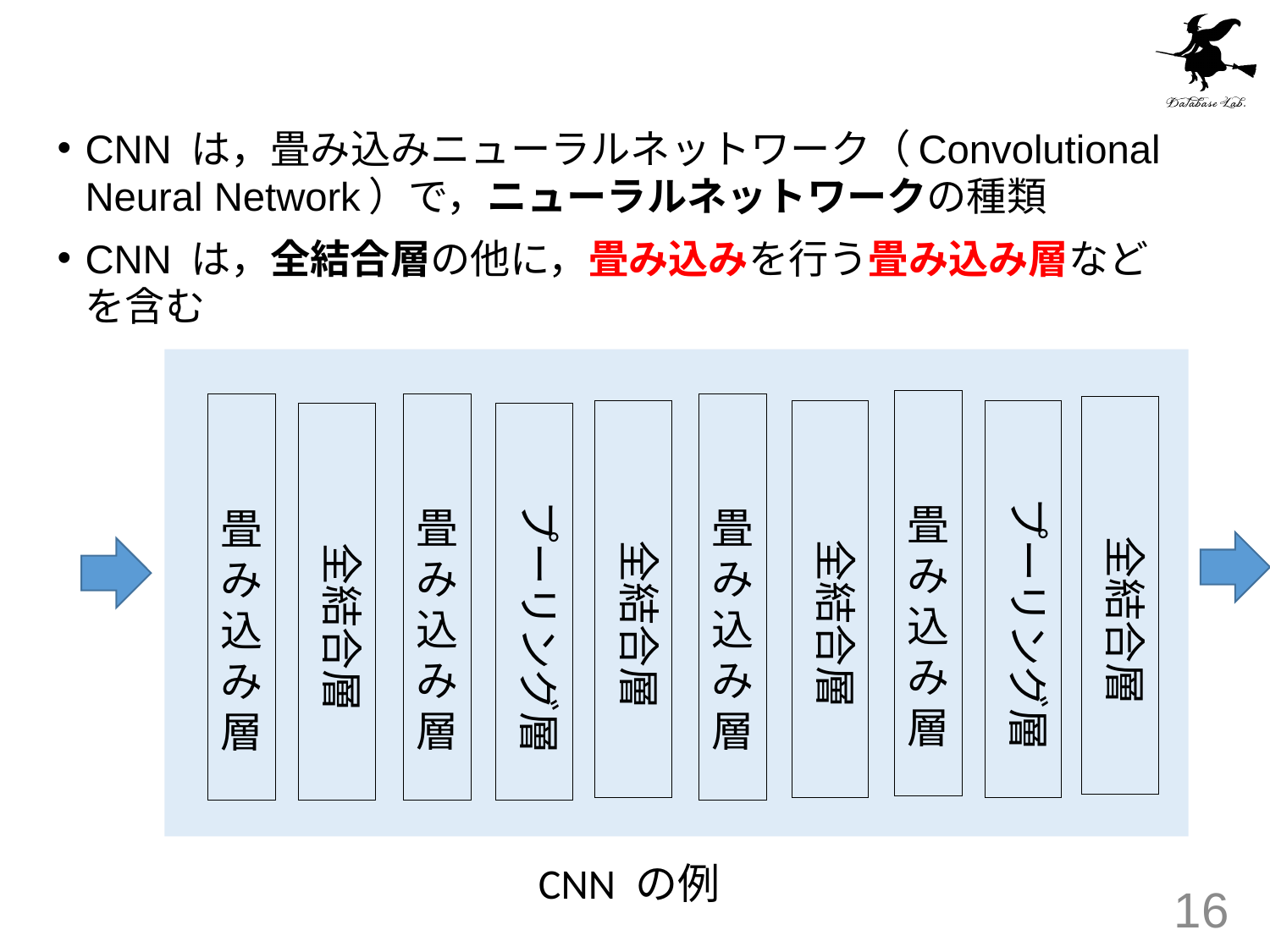

#
CNN は，畳み込みニューラルネットワーク（Convolutional Neural Network）で，ニューラルネットワークの種類
CNN は，全結合層の他に，畳み込みを行う畳み込み層などを含む

畳
み
込
み
層

畳
み
込
み
層

畳
み
込
み
層

畳
み
込
み
層

　　　全結合層
　　　全結合層
　　プーリング層
　　　全結合層
　　　全結合層
　　プーリング層

CNN の例
16